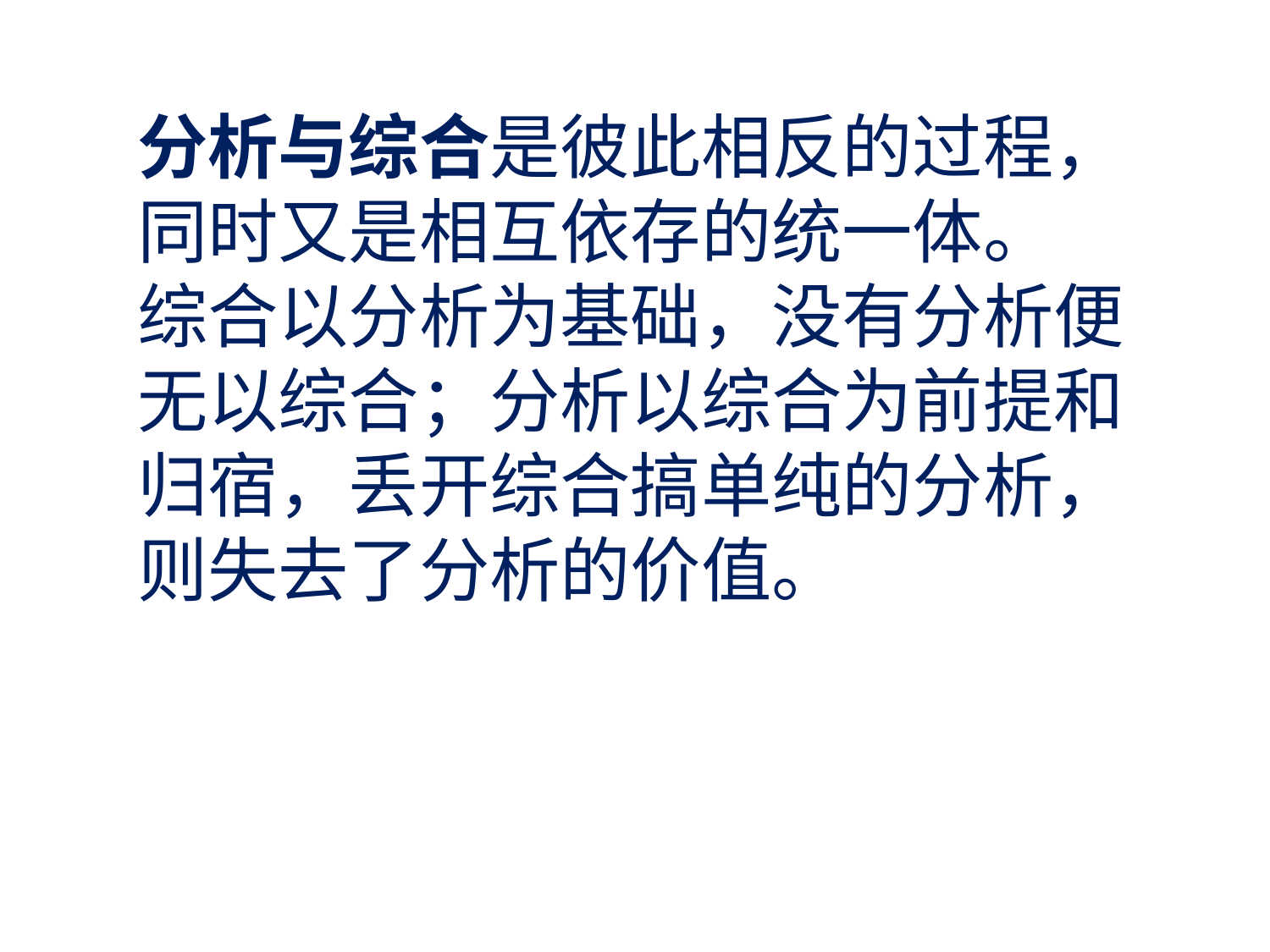

分析与综合是彼此相反的过程，同时又是相互依存的统一体。
综合以分析为基础，没有分析便无以综合；分析以综合为前提和归宿，丢开综合搞单纯的分析，则失去了分析的价值。